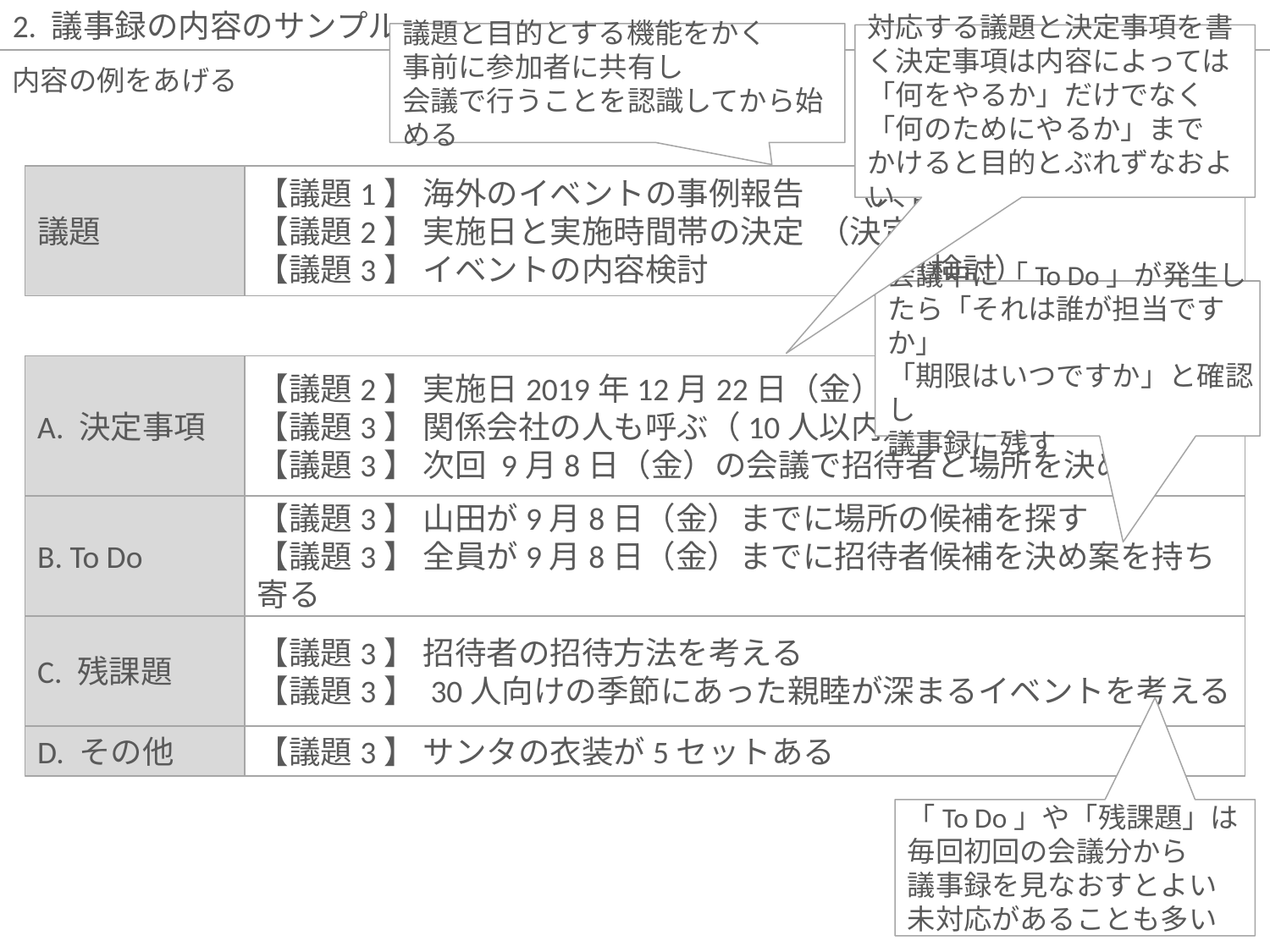

2. 議事録の内容のサンプル
議題と目的とする機能をかく
事前に参加者に共有し
会議で行うことを認識してから始める
対応する議題と決定事項を書く決定事項は内容によっては
「何をやるか」だけでなく
「何のためにやるか」まで
かけると目的とぶれずなおよい
内容の例をあげる
議題
【議題1】 海外のイベントの事例報告 　（共有）
【議題2】 実施日と実施時間帯の決定  （決定）
【議題3】 イベントの内容検討　　　　　　（検討）
会議中に「To Do」が発生したら「それは誰が担当ですか」
「期限はいつですか」と確認し
議事録に残す
A. 決定事項
【議題2】 実施日2019年12月22日（金）14:00～
【議題3】 関係会社の人も呼ぶ（10人以内）
【議題3】 次回 9月8日（金）の会議で招待者と場所を決める
B. To Do
【議題3】 山田が9月8日（金）までに場所の候補を探す
【議題3】 全員が9月8日（金）までに招待者候補を決め案を持ち寄る
C. 残課題
【議題3】 招待者の招待方法を考える
【議題3】 30人向けの季節にあった親睦が深まるイベントを考える
D. その他
【議題3】 サンタの衣装が5セットある
「To Do」や「残課題」は
毎回初回の会議分から
議事録を見なおすとよい
未対応があることも多い